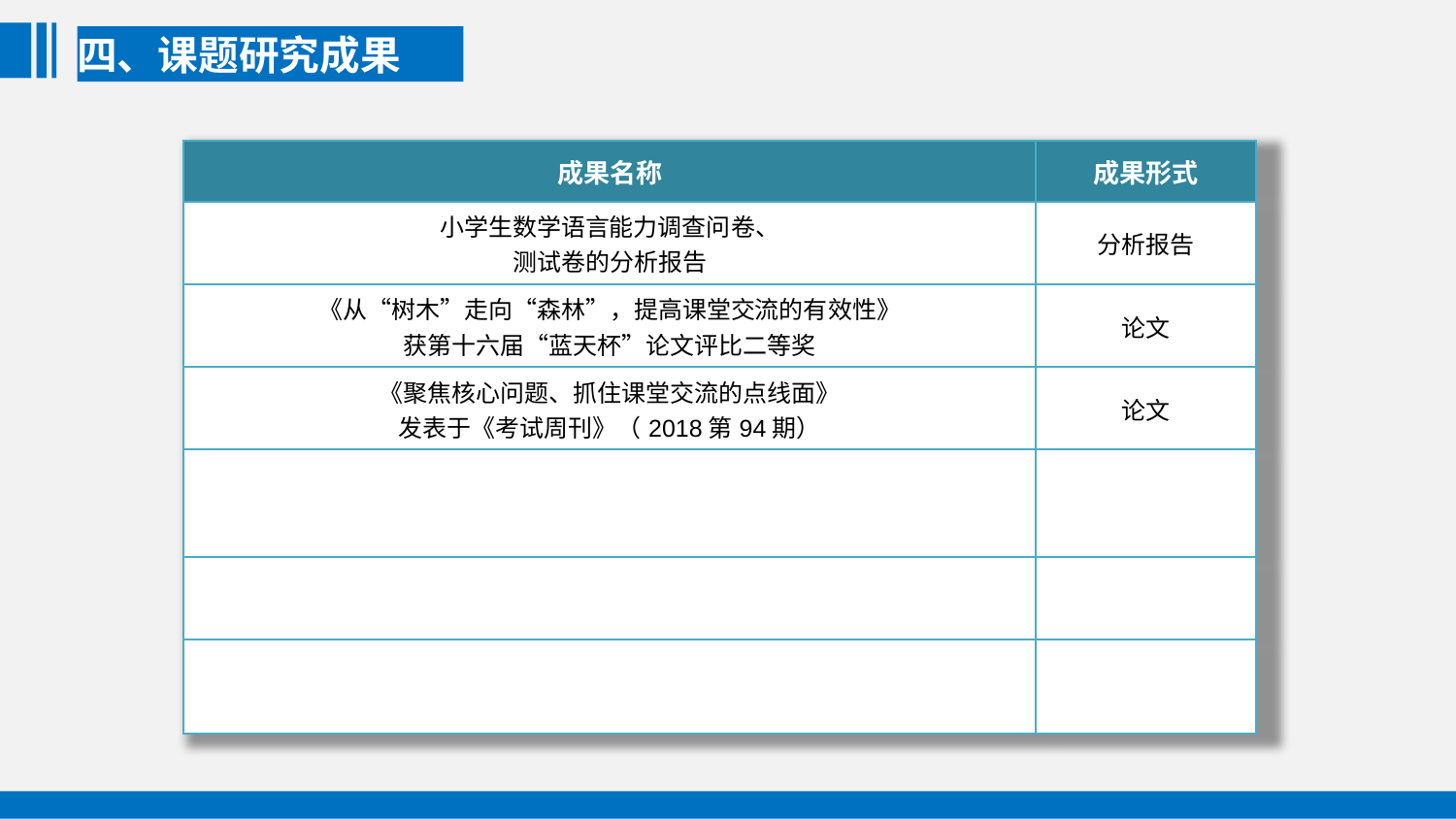

四、课题研究成果

| 成果名称 | 成果形式 |
| --- | --- |
| 小学生数学语言能力调查问卷、 测试卷的分析报告 | 分析报告 |
| 《从“树木”走向“森林”，提高课堂交流的有效性》 获第十六届“蓝天杯”论文评比二等奖 | 论文 |
| 《聚焦核心问题、抓住课堂交流的点线面》 发表于《考试周刊》（2018第94期） | 论文 |
|  |  |
|  |  |
|  |  |